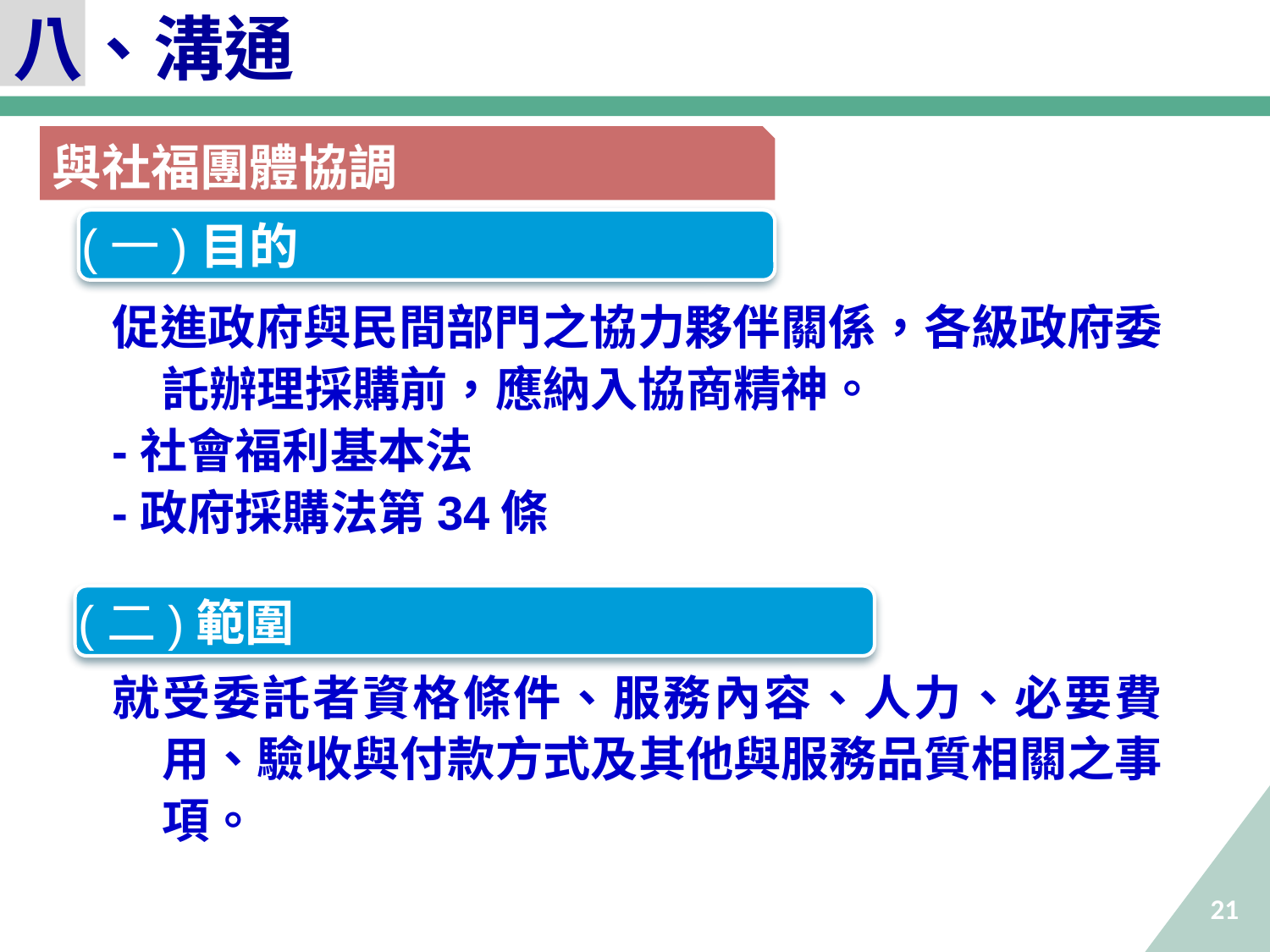

八、溝通

與社福團體協調
(一)目的

促進政府與民間部門之協力夥伴關係，各級政府委託辦理採購前，應納入協商精神。
-社會福利基本法
-政府採購法第34條

就受委託者資格條件、服務內容、人力、必要費用、驗收與付款方式及其他與服務品質相關之事項。

(二)範圍

21